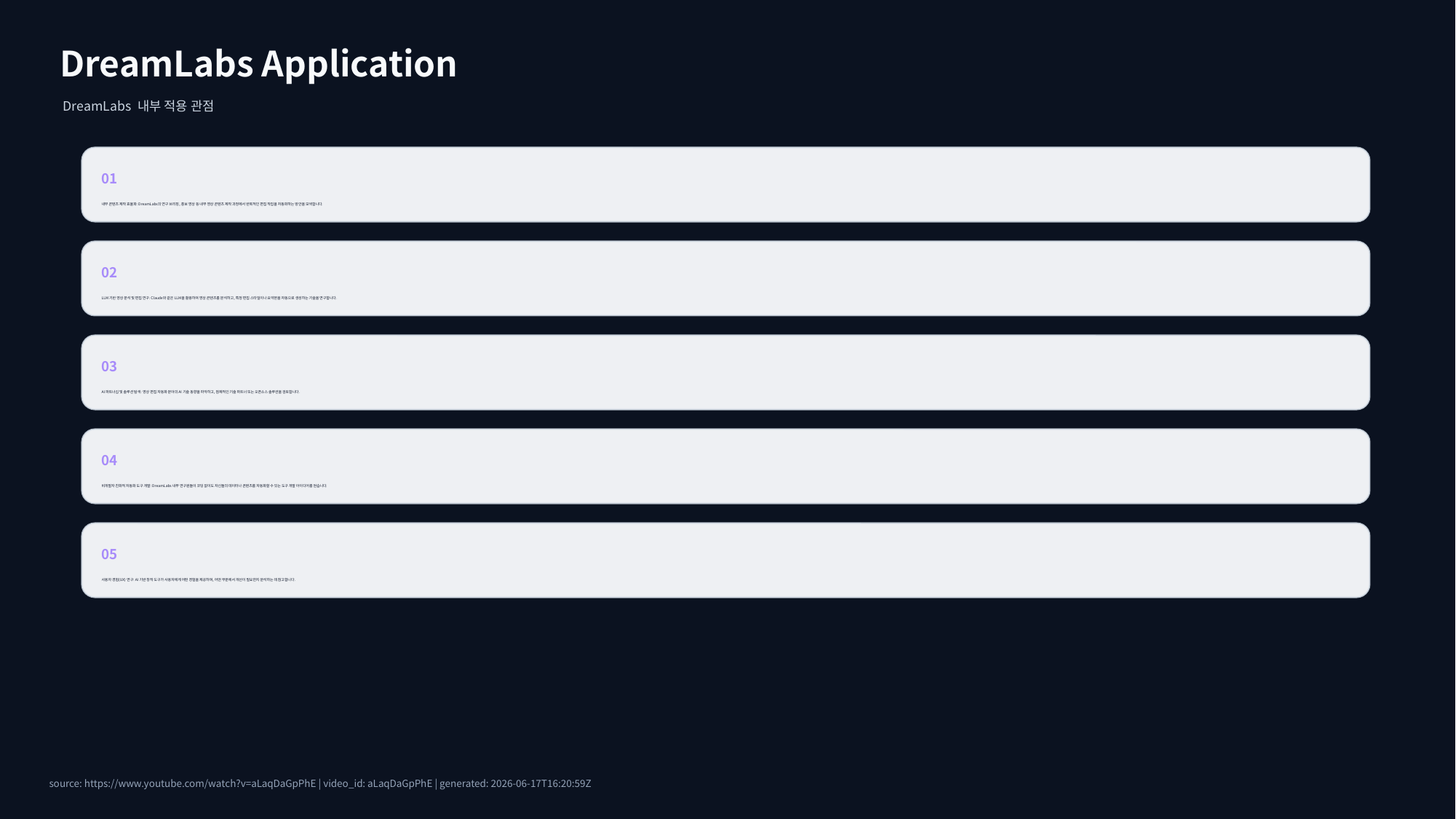

DreamLabs Application
DreamLabs 내부 적용 관점

01
내부 콘텐츠 제작 효율화: DreamLabs의 연구 브리핑, 홍보 영상 등 내부 영상 콘텐츠 제작 과정에서 반복적인 편집 작업을 자동화하는 방안을 모색합니다.

02
LLM 기반 영상 분석 및 편집 연구: Claude와 같은 LLM을 활용하여 영상 콘텐츠를 분석하고, 특정 편집 스타일이나 요약본을 자동으로 생성하는 기술을 연구합니다.

03
AI 파트너십 및 솔루션 탐색: 영상 편집 자동화 분야의 AI 기술 동향을 파악하고, 잠재적인 기술 파트너 또는 오픈소스 솔루션을 검토합니다.

04
비개발자 친화적 자동화 도구 개발: DreamLabs 내부 연구원들이 코딩 없이도 자신들의 데이터나 콘텐츠를 자동화할 수 있는 도구 개발 아이디어를 얻습니다.

05
사용자 경험(UX) 연구: AI 기반 창작 도구가 사용자에게 어떤 경험을 제공하며, 어떤 부분에서 개선이 필요한지 분석하는 데 참고합니다.
source: https://www.youtube.com/watch?v=aLaqDaGpPhE | video_id: aLaqDaGpPhE | generated: 2026-06-17T16:20:59Z